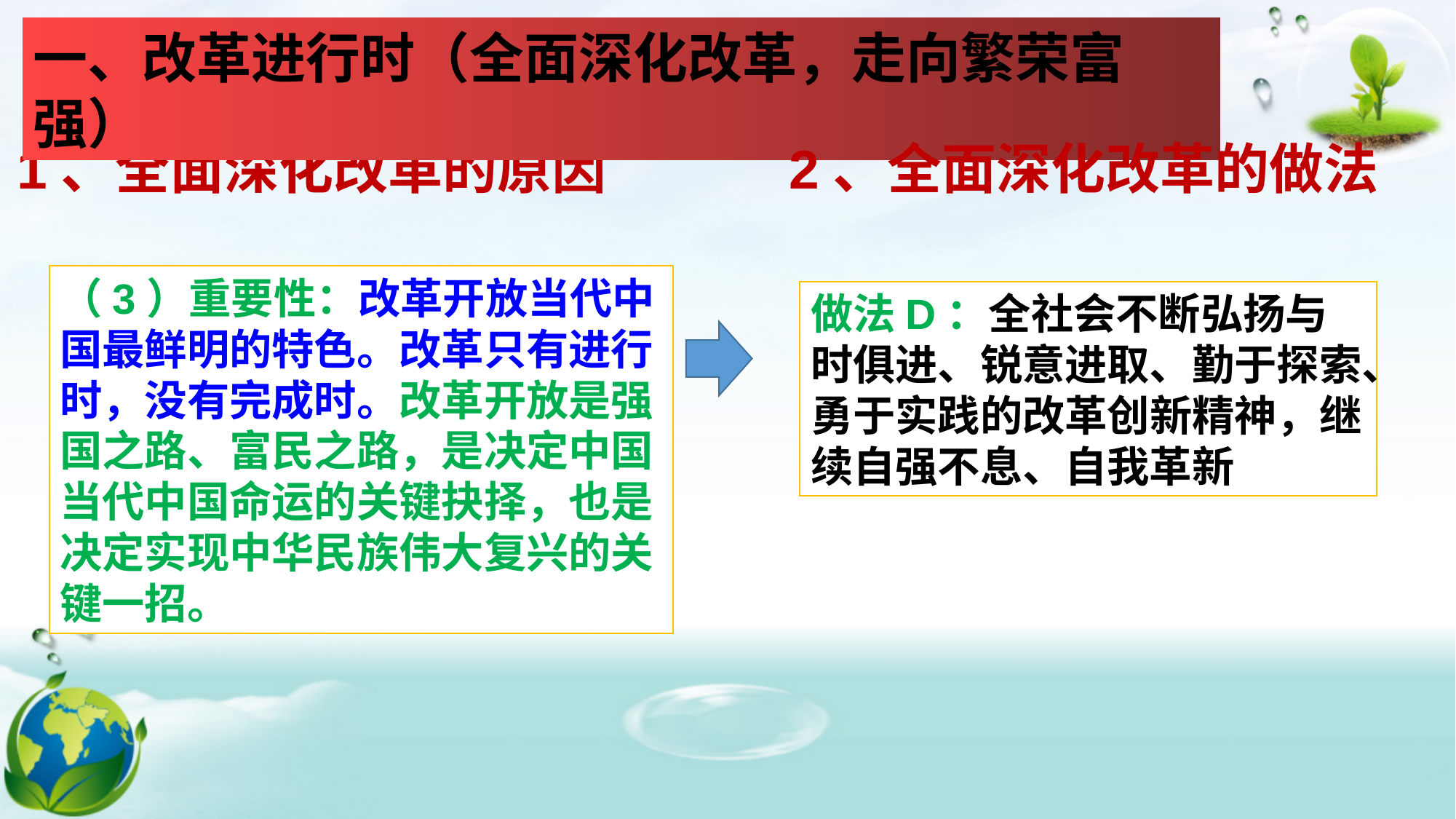

一、改革进行时（全面深化改革，走向繁荣富强）
1、全面深化改革的原因
2、全面深化改革的做法
（3）重要性：改革开放当代中国最鲜明的特色。改革只有进行时，没有完成时。改革开放是强国之路、富民之路，是决定中国当代中国命运的关键抉择，也是决定实现中华民族伟大复兴的关键一招。
做法D：全社会不断弘扬与时俱进、锐意进取、勤于探索、勇于实践的改革创新精神，继续自强不息、自我革新